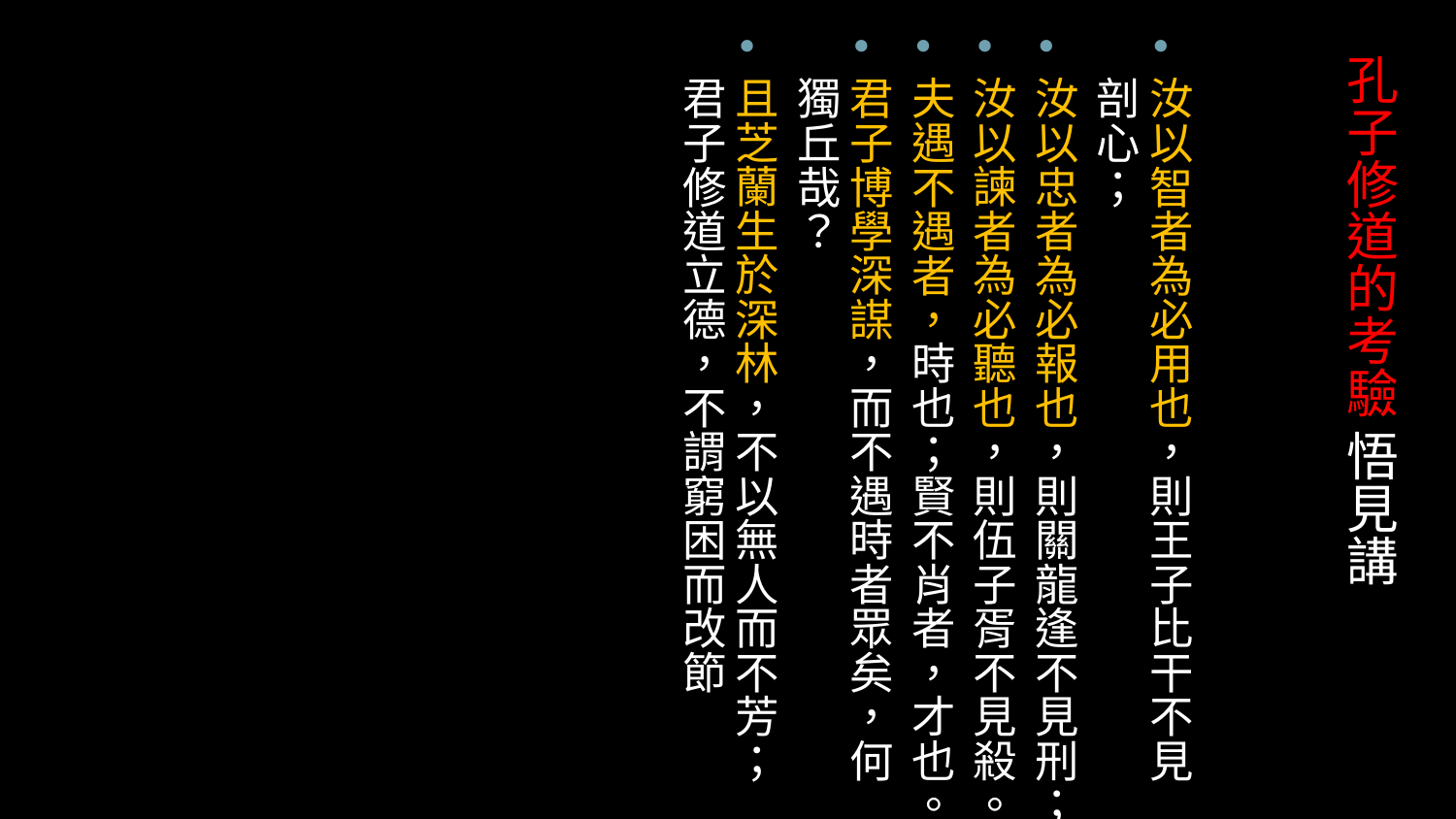

汝以智者為必用也，則王子比干不見剖心；
汝以忠者為必報也，則關龍逢不見刑；
汝以諫者為必聽也，則伍子胥不見殺。
夫遇不遇者，時也；賢不肖者，才也。
君子博學深謀，而不遇時者眾矣，何獨丘哉？
且芝蘭生於深林，不以無人而不芳；君子修道立德，不謂窮困而改節

# 孔子修道的考驗 悟見講